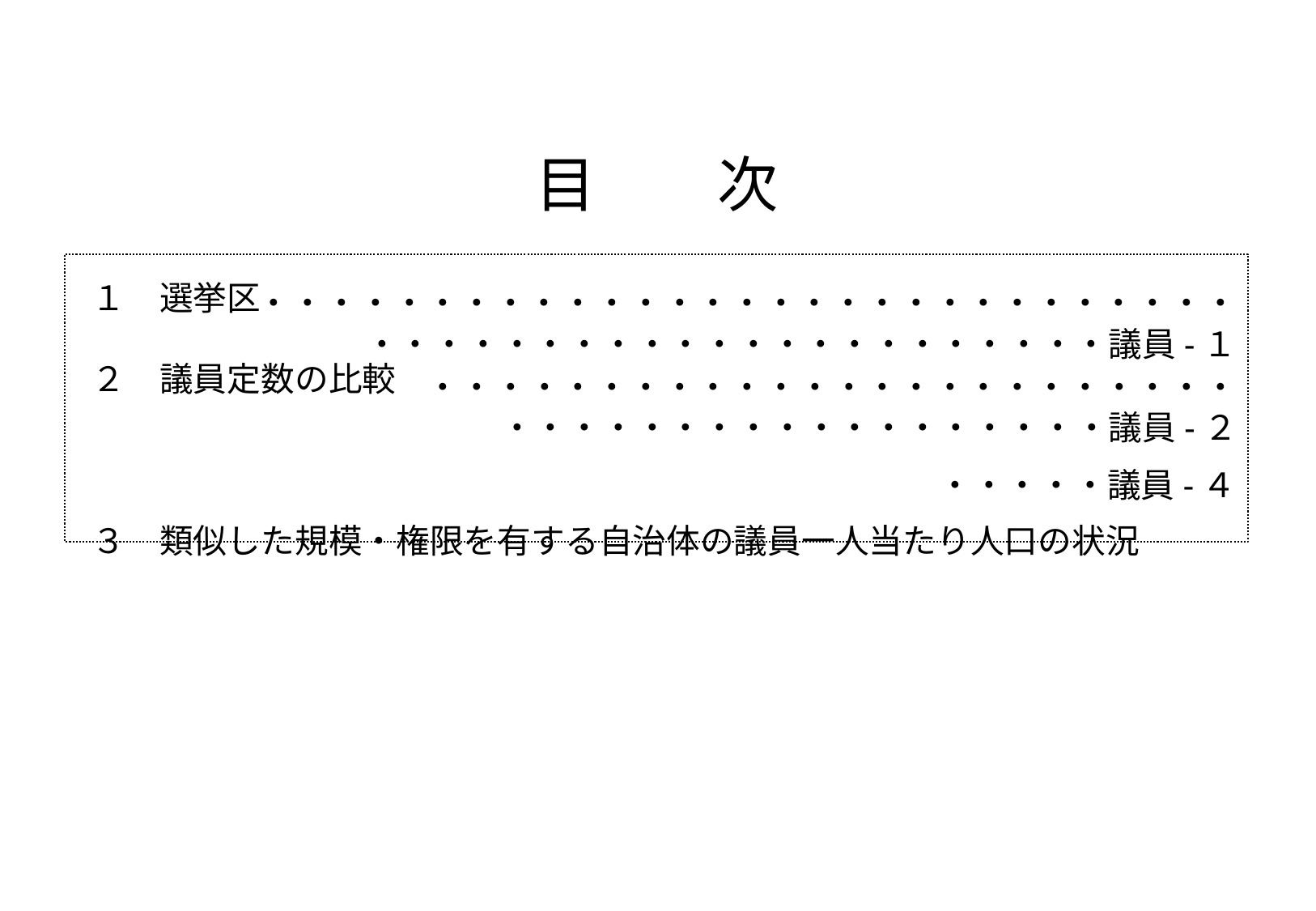

# 目　　次
 １　選挙区
 ２　議員定数の比較
 ３　類似した規模・権限を有する自治体の議員一人当たり人口の状況
・・・・・・・・・・・・・・・・・・・・・・・・・・・・・・・・・・・・・・・・・・・・・・・・・・・議員-１
・・・・・・・・・・・・・・・・・・・・・・・・・・・・・・・・・・・・・・・・・・議員-２
・・・・・議員-４